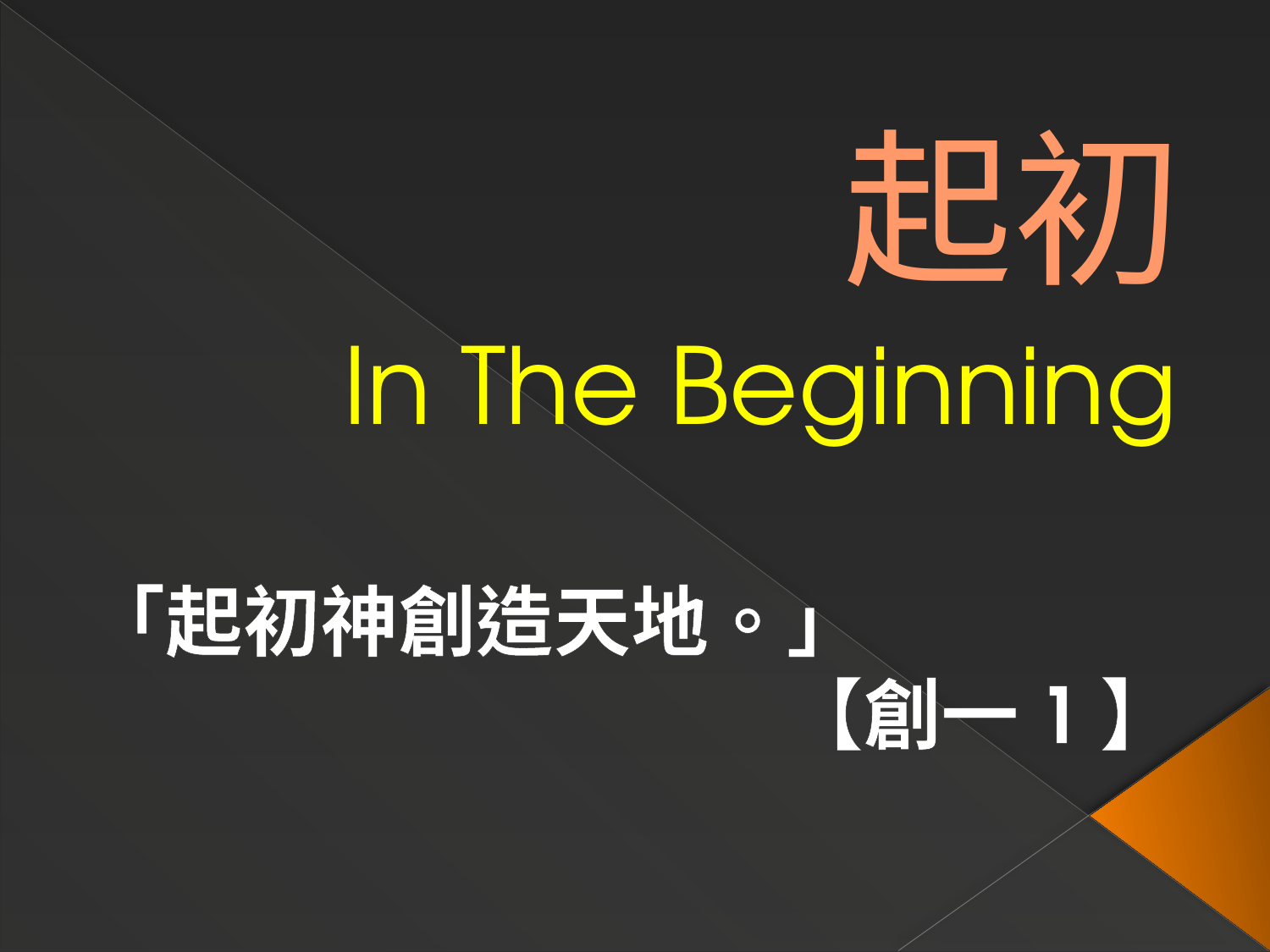

# 起初
In The Beginning

「起初神創造天地。」
【創一1】